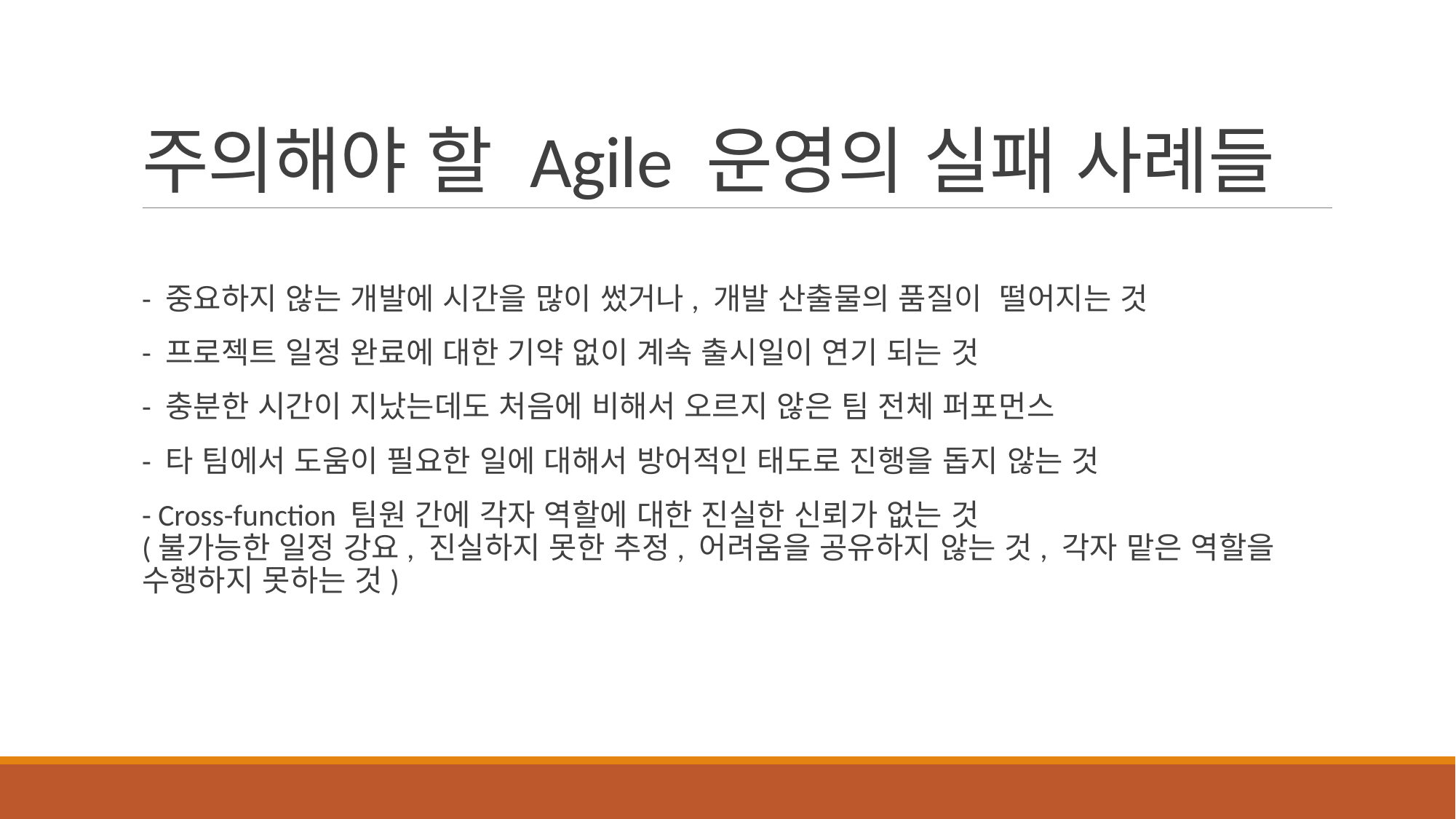

# 주의해야 할 Agile 운영의 실패 사례들

- 중요하지 않는 개발에 시간을 많이 썼거나, 개발 산출물의 품질이  떨어지는 것
- 프로젝트 일정 완료에 대한 기약 없이 계속 출시일이 연기 되는 것
- 충분한 시간이 지났는데도 처음에 비해서 오르지 않은 팀 전체 퍼포먼스
- 타 팀에서 도움이 필요한 일에 대해서 방어적인 태도로 진행을 돕지 않는 것
- Cross-function 팀원 간에 각자 역할에 대한 진실한 신뢰가 없는 것
(불가능한 일정 강요, 진실하지 못한 추정, 어려움을 공유하지 않는 것, 각자 맡은 역할을 수행하지 못하는 것)